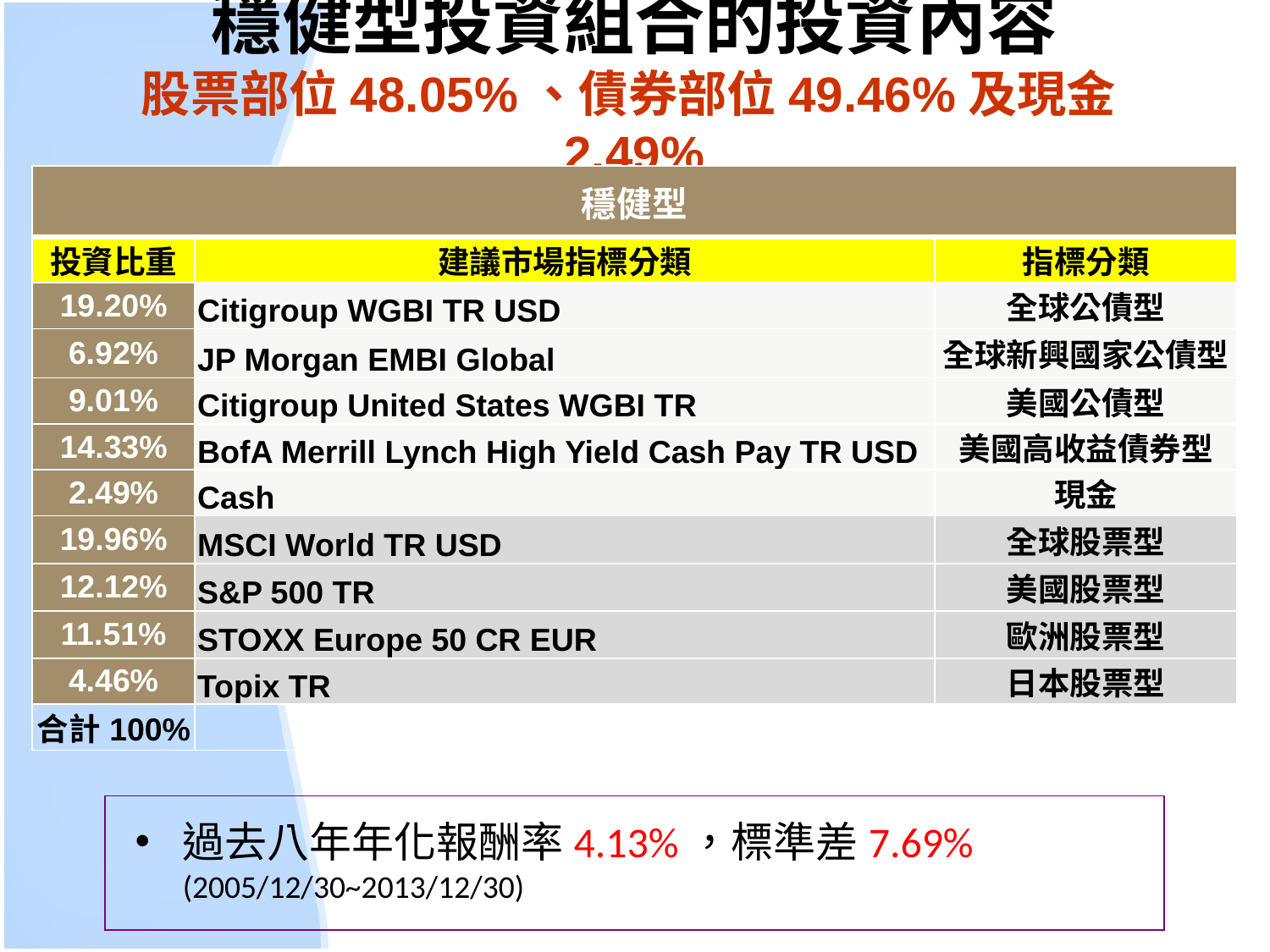

穩健型投資組合的投資內容
股票部位48.05%、債券部位49.46%及現金2.49%
| 穩健型 |  |  |
| --- | --- | --- |
| 投資比重 | 建議市場指標分類 | 指標分類 |
| 19.20% | Citigroup WGBI TR USD | 全球公債型 |
| 6.92% | JP Morgan EMBI Global | 全球新興國家公債型 |
| 9.01% | Citigroup United States WGBI TR | 美國公債型 |
| 14.33% | BofA Merrill Lynch High Yield Cash Pay TR USD | 美國高收益債券型 |
| 2.49% | Cash | 現金 |
| 19.96% | MSCI World TR USD | 全球股票型 |
| 12.12% | S&P 500 TR | 美國股票型 |
| 11.51% | STOXX Europe 50 CR EUR | 歐洲股票型 |
| 4.46% | Topix TR | 日本股票型 |
| 合計100% |  |  |

過去八年年化報酬率4.13%，標準差7.69% (2005/12/30~2013/12/30)